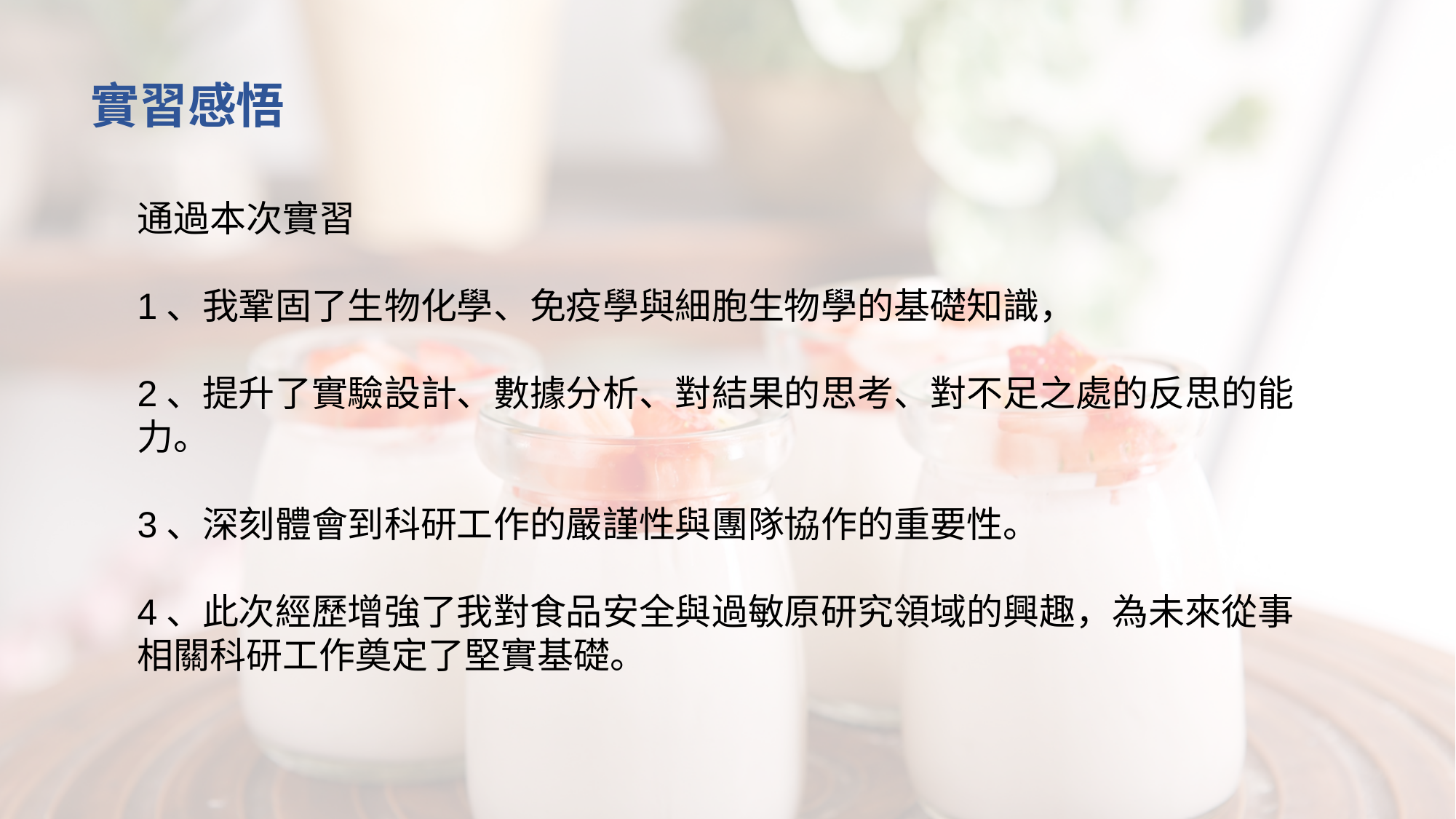

實習感悟
通過本次實習

1、我鞏固了生物化學、免疫學與細胞生物學的基礎知識，

2、提升了實驗設計、數據分析、對結果的思考、對不足之處的反思的能力。

3、深刻體會到科研工作的嚴謹性與團隊協作的重要性。

4、此次經歷增強了我對食品安全與過敏原研究領域的興趣，為未來從事相關科研工作奠定了堅實基礎。